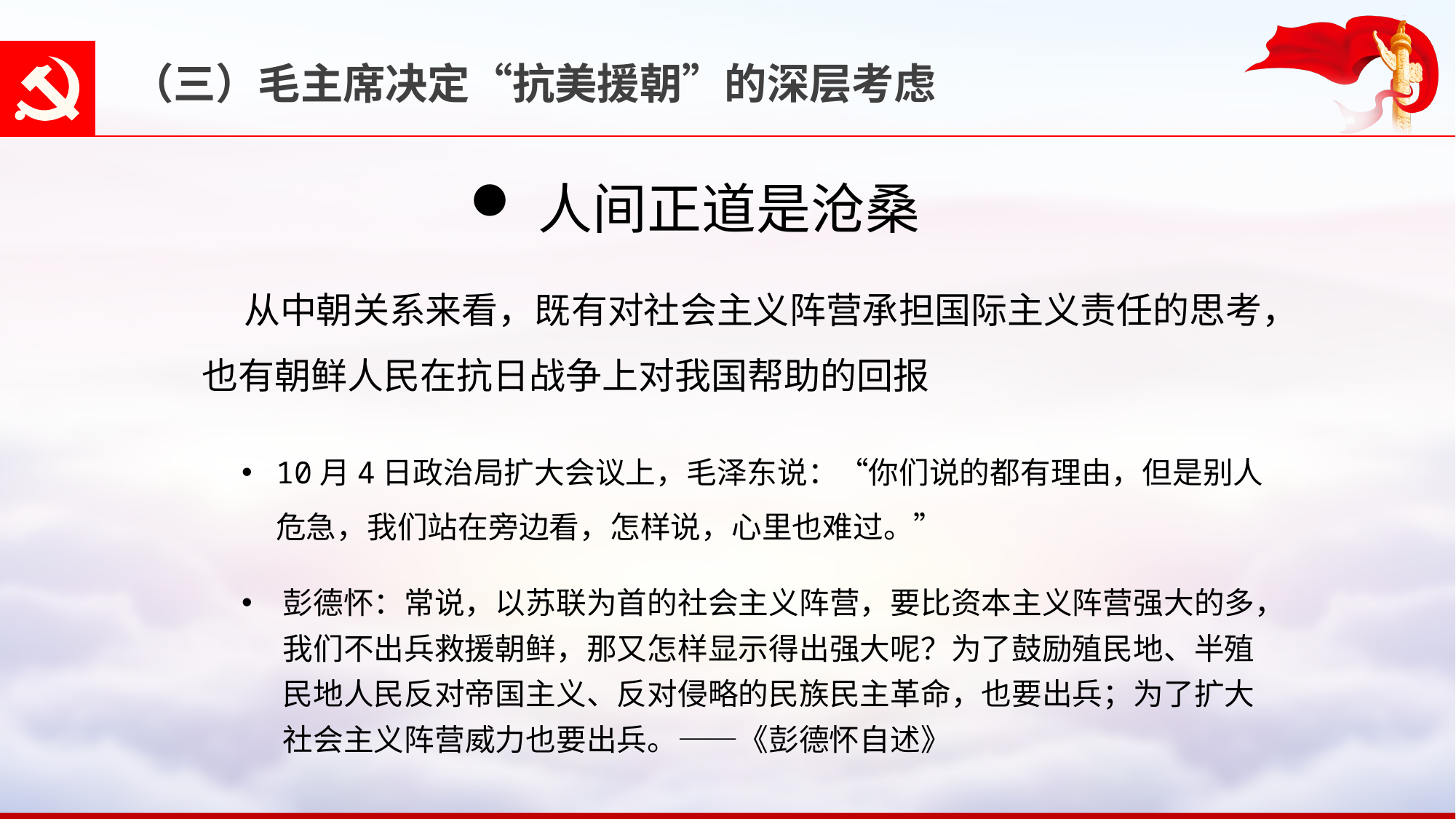

（三）毛主席决定“抗美援朝”的深层考虑
人间正道是沧桑
    从中朝关系来看，既有对社会主义阵营承担国际主义责任的思考，也有朝鲜人民在抗日战争上对我国帮助的回报
10月4日政治局扩大会议上，毛泽东说：“你们说的都有理由，但是别人危急，我们站在旁边看，怎样说，心里也难过。”
彭德怀：常说，以苏联为首的社会主义阵营，要比资本主义阵营强大的多，我们不出兵救援朝鲜，那又怎样显示得出强大呢？为了鼓励殖民地、半殖民地人民反对帝国主义、反对侵略的民族民主革命，也要出兵；为了扩大社会主义阵营威力也要出兵。——《彭德怀自述》